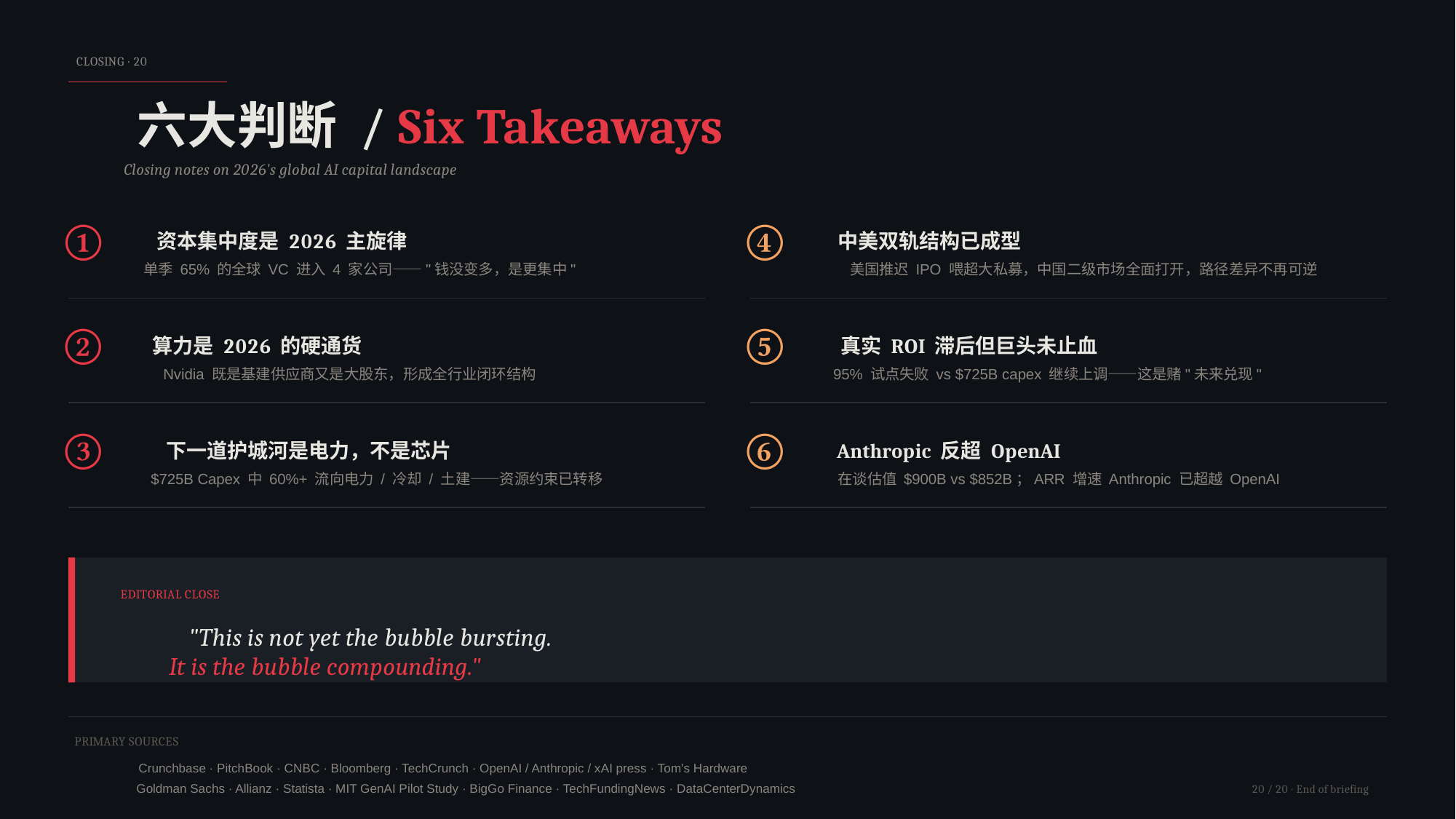

CLOSING · 20

六大判断 / Six Takeaways
Closing notes on 2026's global AI capital landscape
①
资本集中度是 2026 主旋律
单季 65% 的全球 VC 进入 4 家公司——"钱没变多，是更集中"

④
中美双轨结构已成型
美国推迟 IPO 喂超大私募，中国二级市场全面打开，路径差异不再可逆

②
算力是 2026 的硬通货
Nvidia 既是基建供应商又是大股东，形成全行业闭环结构

⑤
真实 ROI 滞后但巨头未止血
95% 试点失败 vs $725B capex 继续上调——这是赌"未来兑现"

③
下一道护城河是电力，不是芯片
$725B Capex 中 60%+ 流向电力 / 冷却 / 土建——资源约束已转移

⑥
Anthropic 反超 OpenAI
在谈估值 $900B vs $852B；ARR 增速 Anthropic 已超越 OpenAI

EDITORIAL CLOSE
"This is not yet the bubble bursting.
It is the bubble compounding."

PRIMARY SOURCES
Crunchbase · PitchBook · CNBC · Bloomberg · TechCrunch · OpenAI / Anthropic / xAI press · Tom's Hardware
Goldman Sachs · Allianz · Statista · MIT GenAI Pilot Study · BigGo Finance · TechFundingNews · DataCenterDynamics
20 / 20 · End of briefing